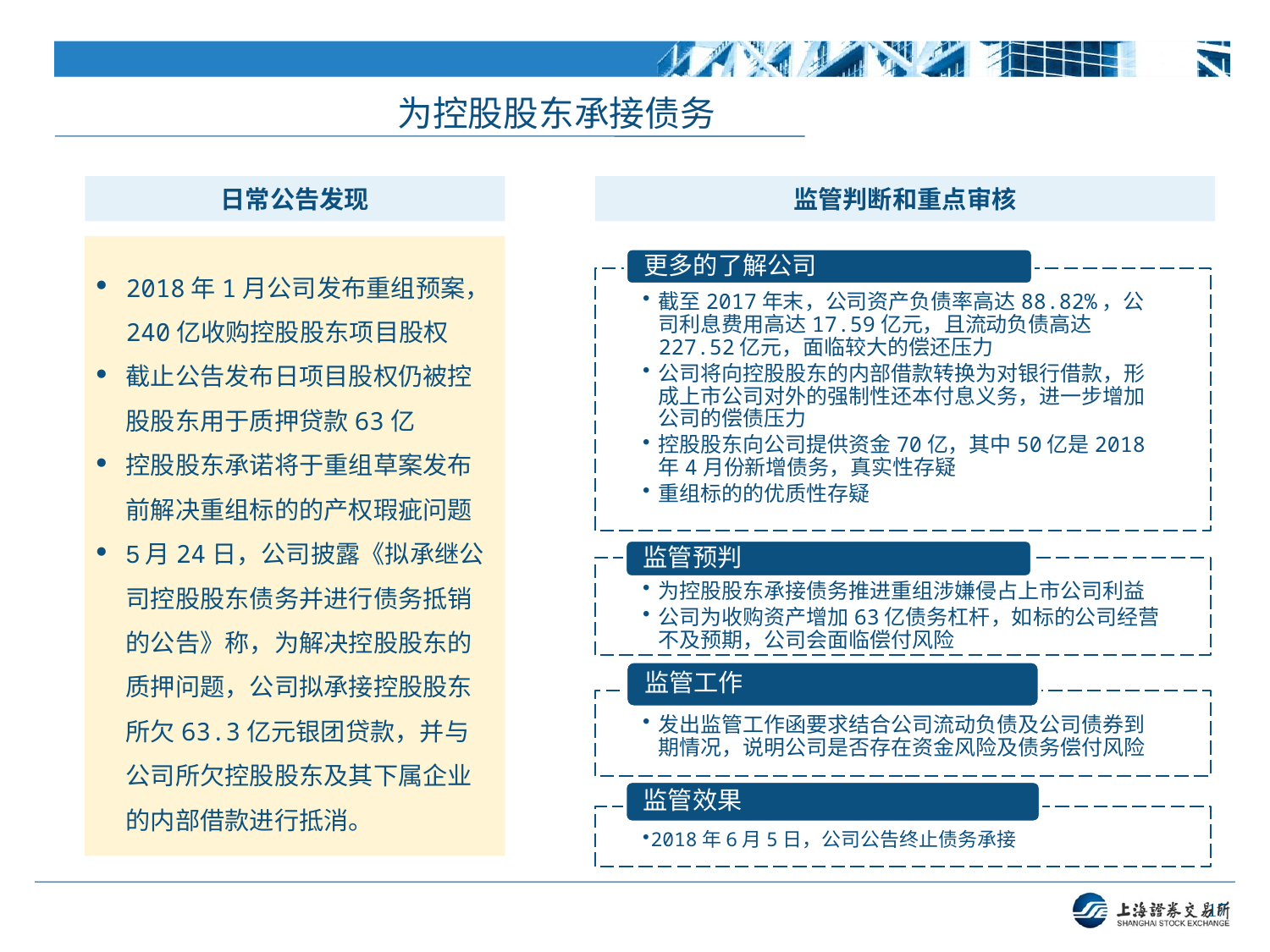

为控股股东承接债务
日常公告发现
监管判断和重点审核
2018年1月公司发布重组预案，240亿收购控股股东项目股权
截止公告发布日项目股权仍被控股股东用于质押贷款63亿
控股股东承诺将于重组草案发布前解决重组标的的产权瑕疵问题
5月24日，公司披露《拟承继公司控股股东债务并进行债务抵销的公告》称，为解决控股股东的质押问题，公司拟承接控股股东所欠63.3亿元银团贷款，并与公司所欠控股股东及其下属企业的内部借款进行抵消。
截至2017年末，公司资产负债率高达88.82%，公司利息费用高达17.59亿元，且流动负债高达227.52亿元，面临较大的偿还压力
公司将向控股股东的内部借款转换为对银行借款，形成上市公司对外的强制性还本付息义务，进一步增加公司的偿债压力
控股股东向公司提供资金70亿，其中50亿是2018年4月份新增债务，真实性存疑
重组标的的优质性存疑
更多的了解公司
为控股股东承接债务推进重组涉嫌侵占上市公司利益
公司为收购资产增加63亿债务杠杆，如标的公司经营不及预期，公司会面临偿付风险
监管预判
发出监管工作函要求结合公司流动负债及公司债券到期情况，说明公司是否存在资金风险及债务偿付风险
监管工作
2018年6月5日，公司公告终止债务承接
监管效果
17